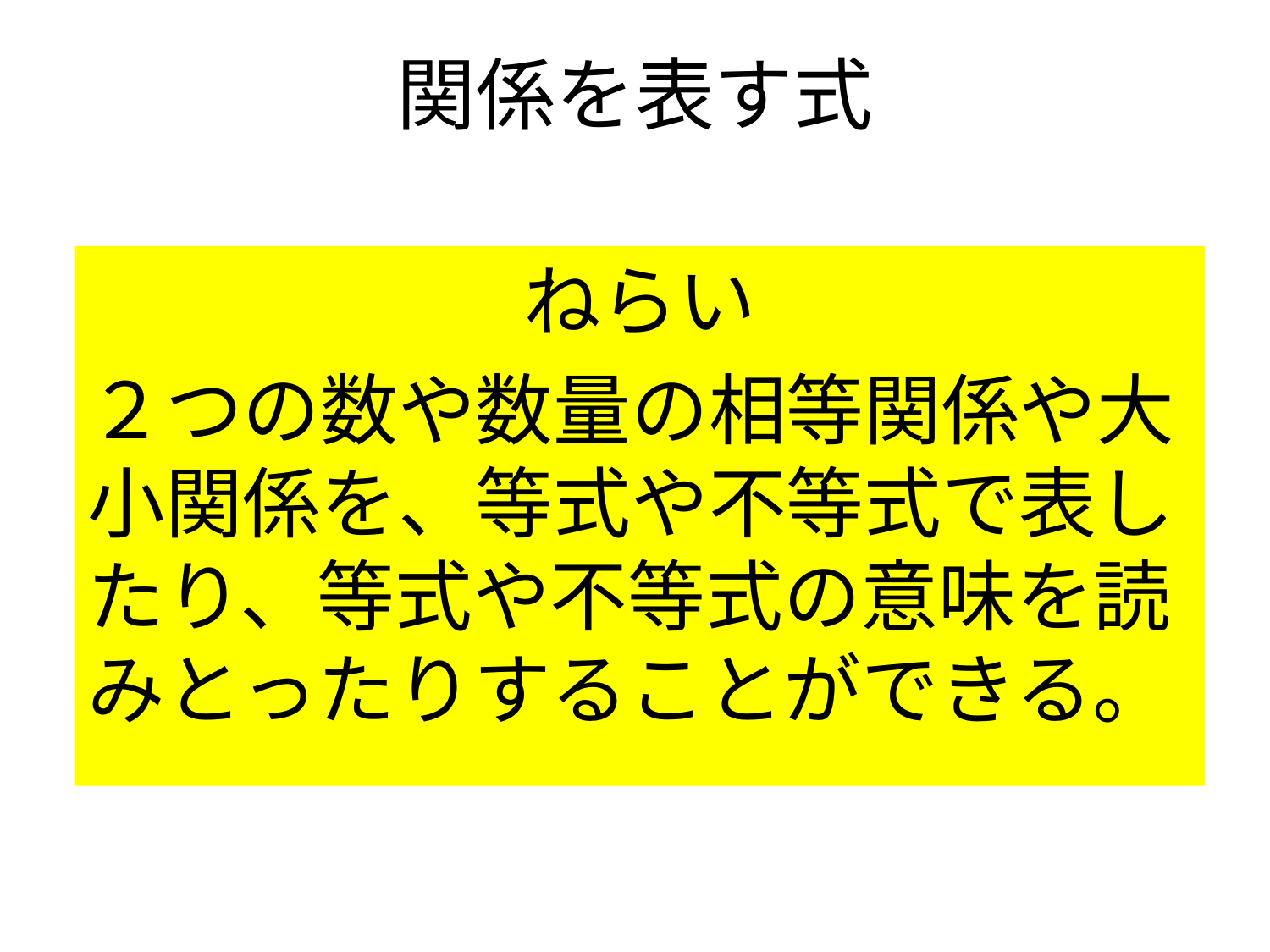

# 関係を表す式
ねらい
２つの数や数量の相等関係や大小関係を、等式や不等式で表したり、等式や不等式の意味を読みとったりすることができる。